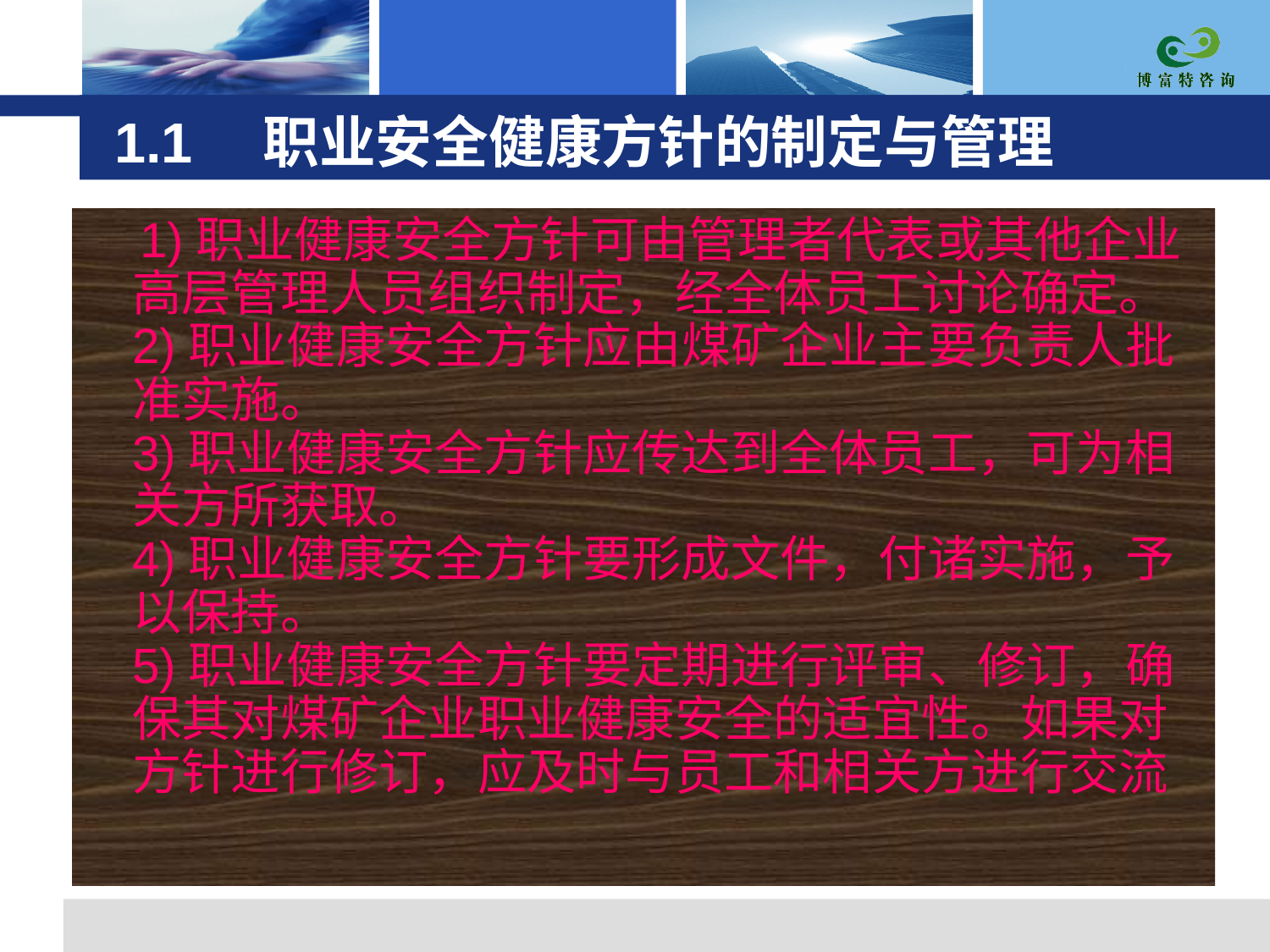

# 1.1　职业安全健康方针的制定与管理
    1)职业健康安全方针可由管理者代表或其他企业高层管理人员组织制定，经全体员工讨论确定。
2)职业健康安全方针应由煤矿企业主要负责人批准实施。
3)职业健康安全方针应传达到全体员工，可为相关方所获取。
4)职业健康安全方针要形成文件，付诸实施，予以保持。
5)职业健康安全方针要定期进行评审、修订，确保其对煤矿企业职业健康安全的适宜性。如果对方针进行修订，应及时与员工和相关方进行交流